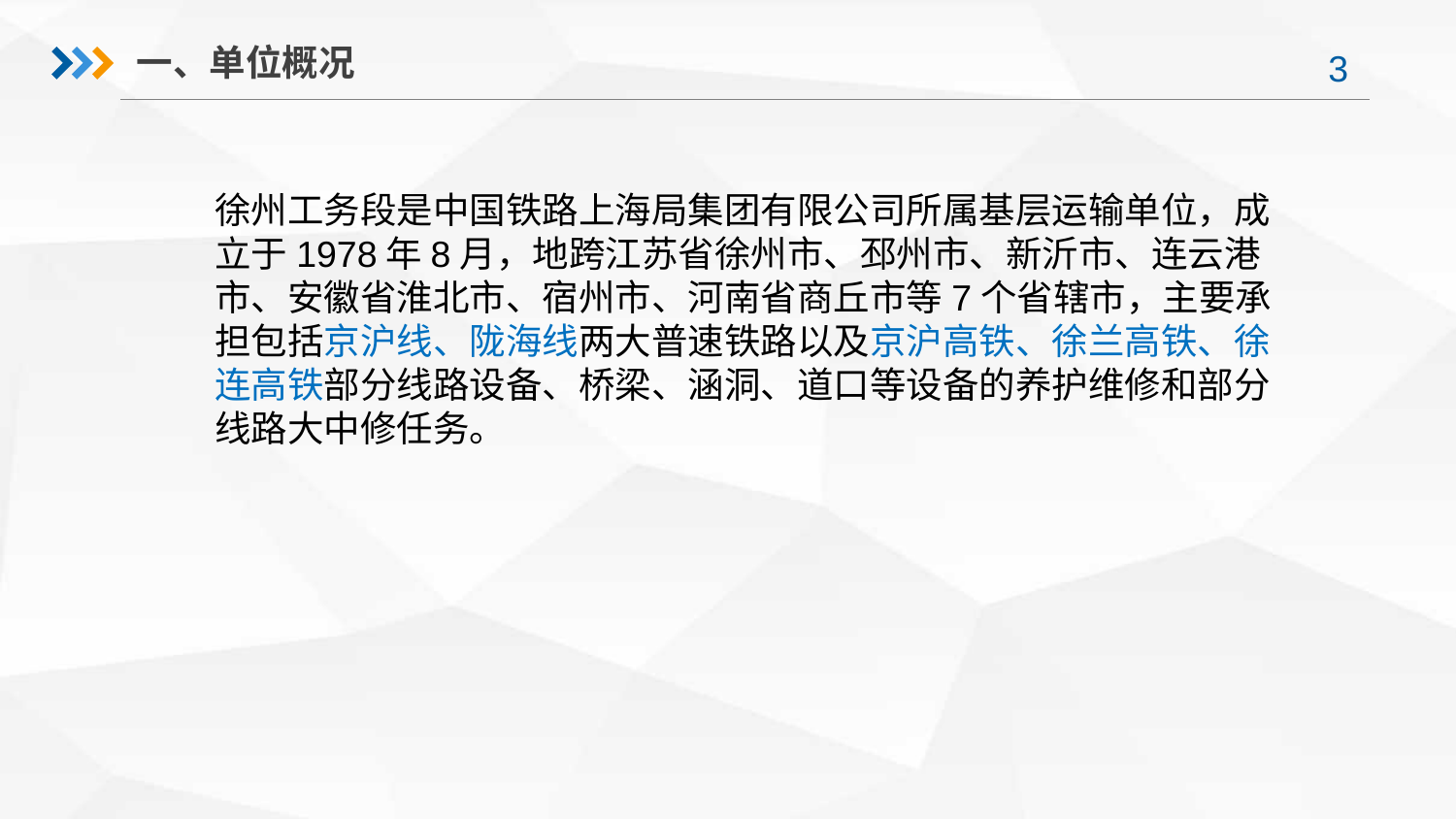

一、单位概况
徐州工务段是中国铁路上海局集团有限公司所属基层运输单位，成立于1978年8月，地跨江苏省徐州市、邳州市、新沂市、连云港市、安徽省淮北市、宿州市、河南省商丘市等7个省辖市，主要承担包括京沪线、陇海线两大普速铁路以及京沪高铁、徐兰高铁、徐连高铁部分线路设备、桥梁、涵洞、道口等设备的养护维修和部分线路大中修任务。